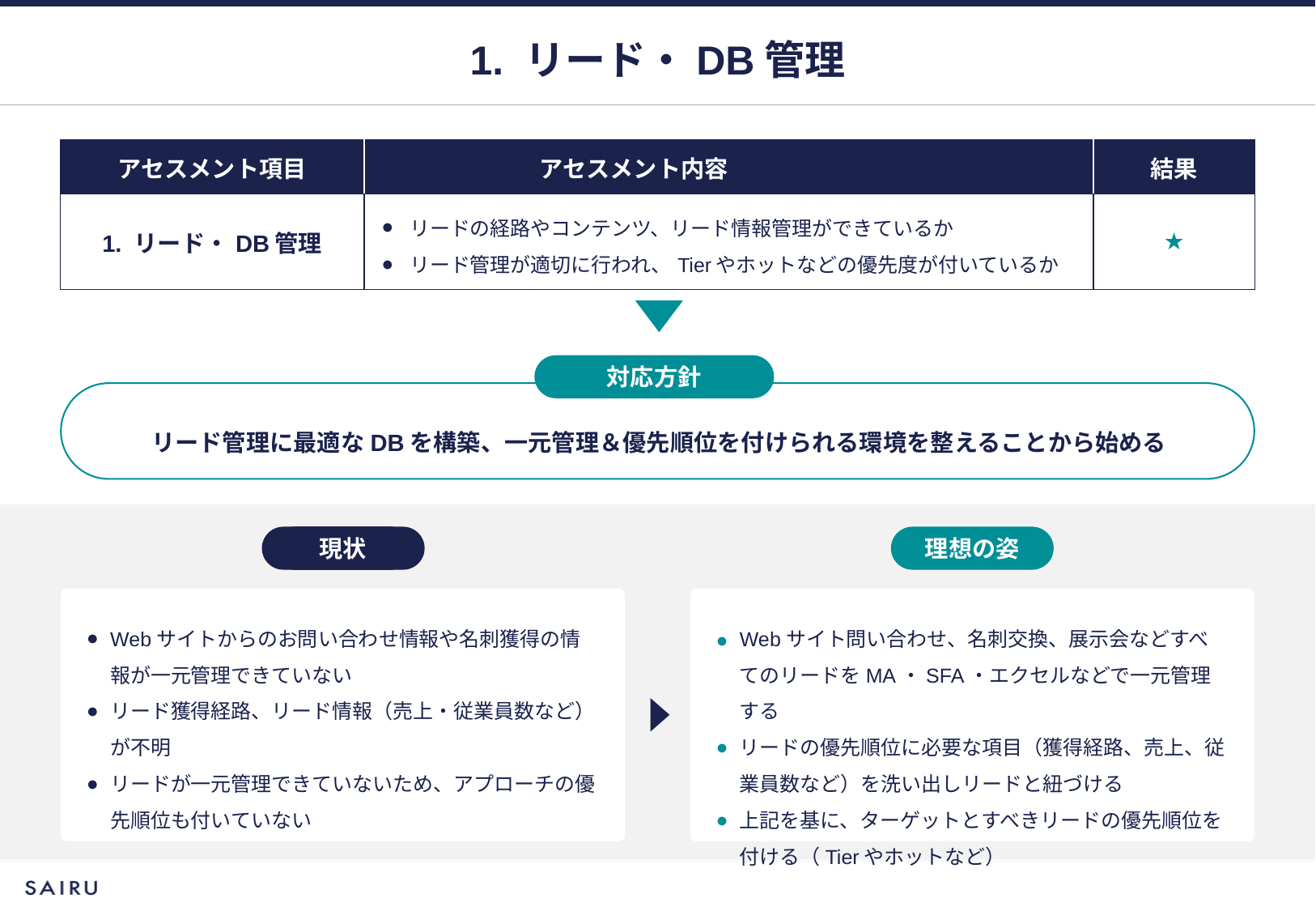

# 1. リード・DB管理
| アセスメント項目 | アセスメント内容 | 結果 |
| --- | --- | --- |
| 1. リード・DB管理 | リードの経路やコンテンツ、リード情報管理ができているか リード管理が適切に行われ、Tierやホットなどの優先度が付いているか | ★ |

対応方針

リード管理に最適なDBを構築、一元管理＆優先順位を付けられる環境を整えることから始める

現状
改善前
現状
理想の姿
Webサイトからのお問い合わせ情報や名刺獲得の情報が一元管理できていない
リード獲得経路、リード情報（売上・従業員数など）が不明
リードが一元管理できていないため、アプローチの優先順位も付いていない
Webサイト問い合わせ、名刺交換、展示会などすべてのリードをMA・SFA・エクセルなどで一元管理する
リードの優先順位に必要な項目（獲得経路、売上、従業員数など）を洗い出しリードと紐づける
上記を基に、ターゲットとすべきリードの優先順位を付ける（Tierやホットなど）